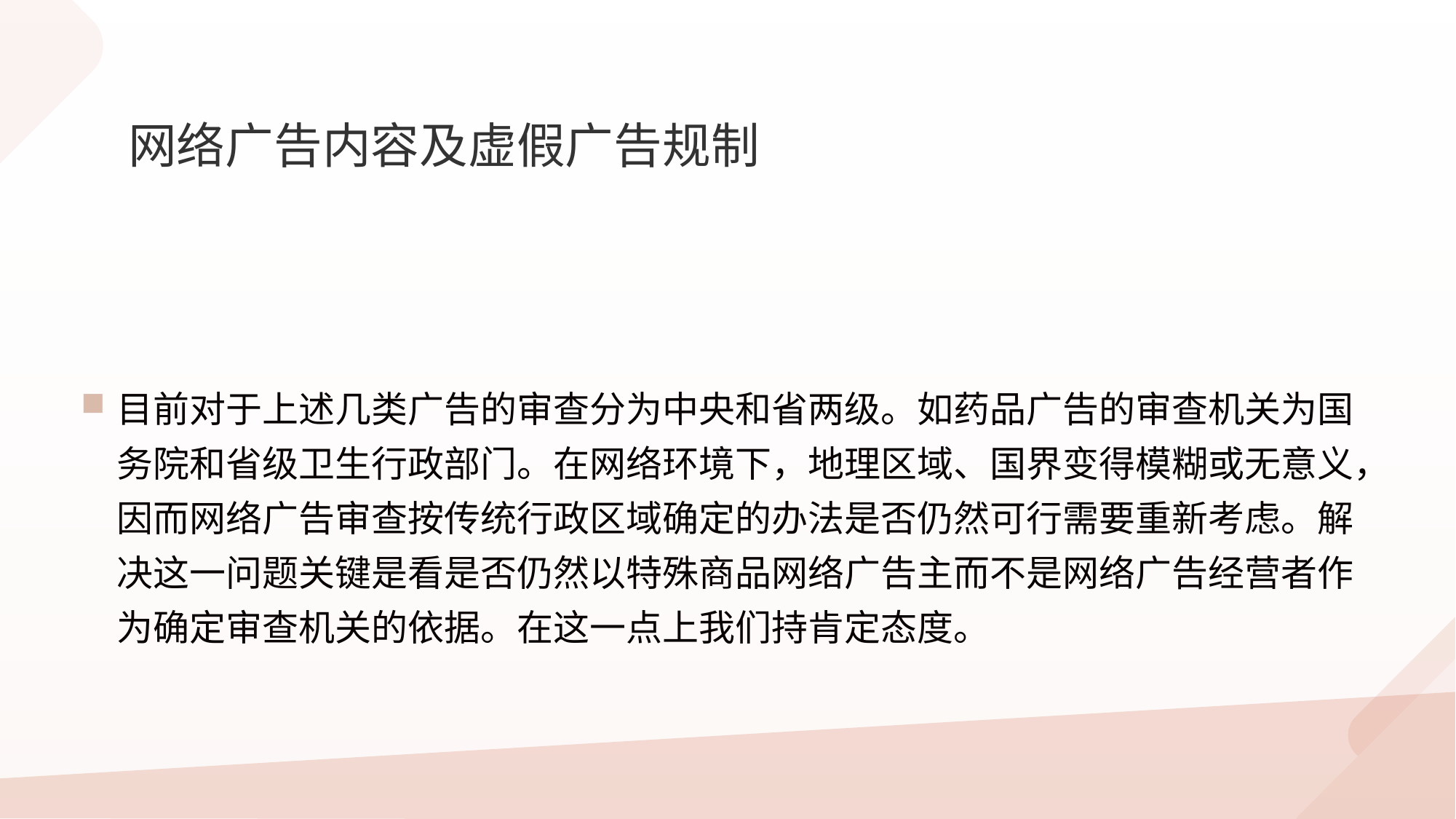

网络广告内容及虚假广告规制
目前对于上述几类广告的审查分为中央和省两级。如药品广告的审查机关为国务院和省级卫生行政部门。在网络环境下，地理区域、国界变得模糊或无意义，因而网络广告审查按传统行政区域确定的办法是否仍然可行需要重新考虑。解决这一问题关键是看是否仍然以特殊商品网络广告主而不是网络广告经营者作为确定审查机关的依据。在这一点上我们持肯定态度。